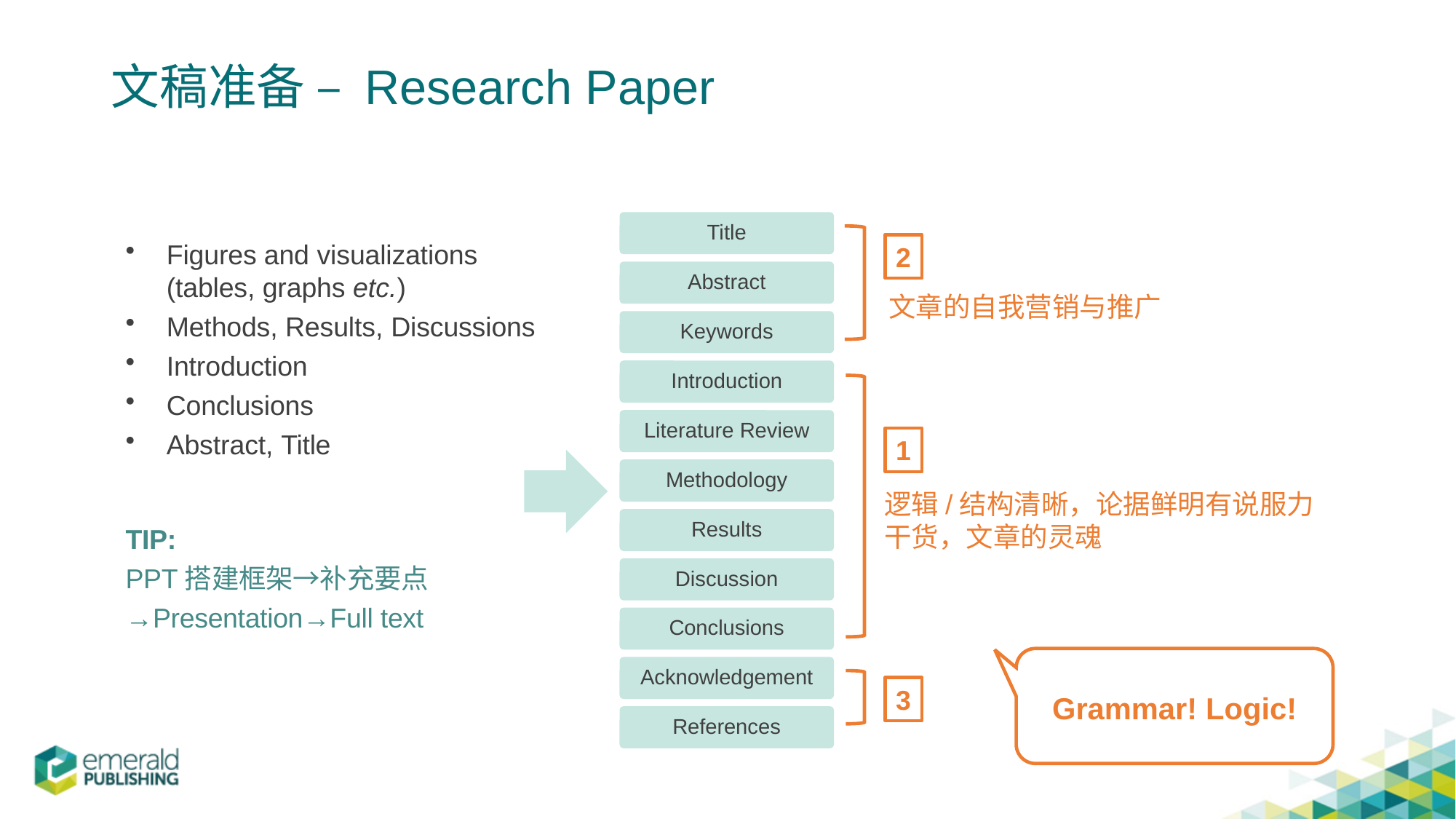

# 文稿准备 – Research Paper

Figures and visualizations  (tables, graphs etc.)
Methods, Results, Discussions
Introduction
Conclusions
Abstract, Title

TIP:
PPT搭建框架→补充要点
→Presentation→Full text

Title

2

Abstract
文章的自我营销与推广

Keywords

Introduction

Literature Review
1

Methodology
逻辑/结构清晰，论据鲜明有说服力
干货，文章的灵魂

Results

Discussion

Conclusions

Acknowledgement

3

References
Grammar! Logic!